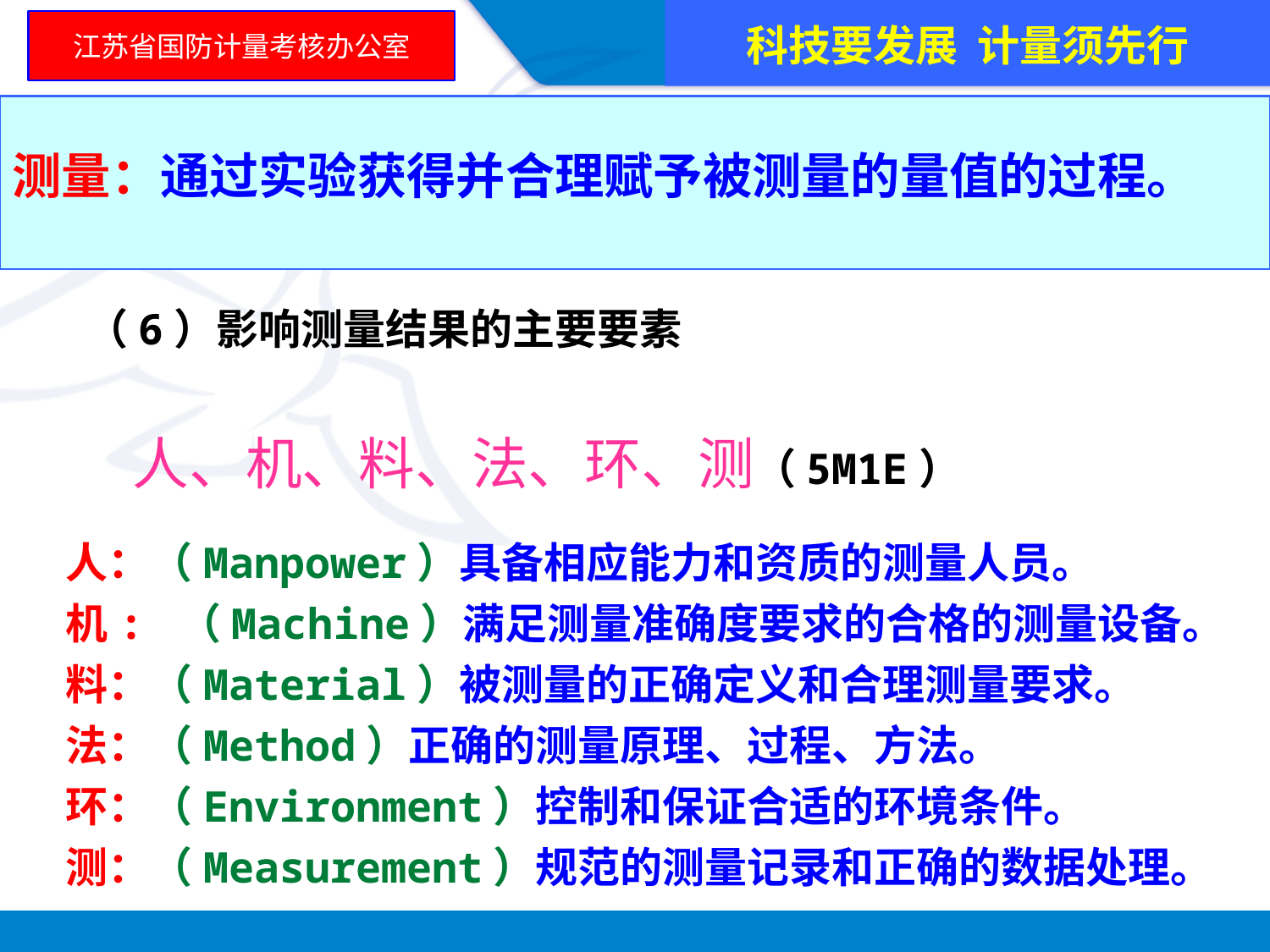

科技要发展  计量须先行
江苏省国防计量考核办公室
测量：通过实验获得并合理赋予被测量的量值的过程。

    （6）影响测量结果的主要要素
          人、机、料、法、环、测（5M1E）
   人：（Manpower）具备相应能力和资质的测量人员。
   机: （Machine）满足测量准确度要求的合格的测量设备。
   料：（Material）被测量的正确定义和合理测量要求。
   法：（Method）正确的测量原理、过程、方法。
   环：（Environment）控制和保证合适的环境条件。
   测：（Measurement）规范的测量记录和正确的数据处理。